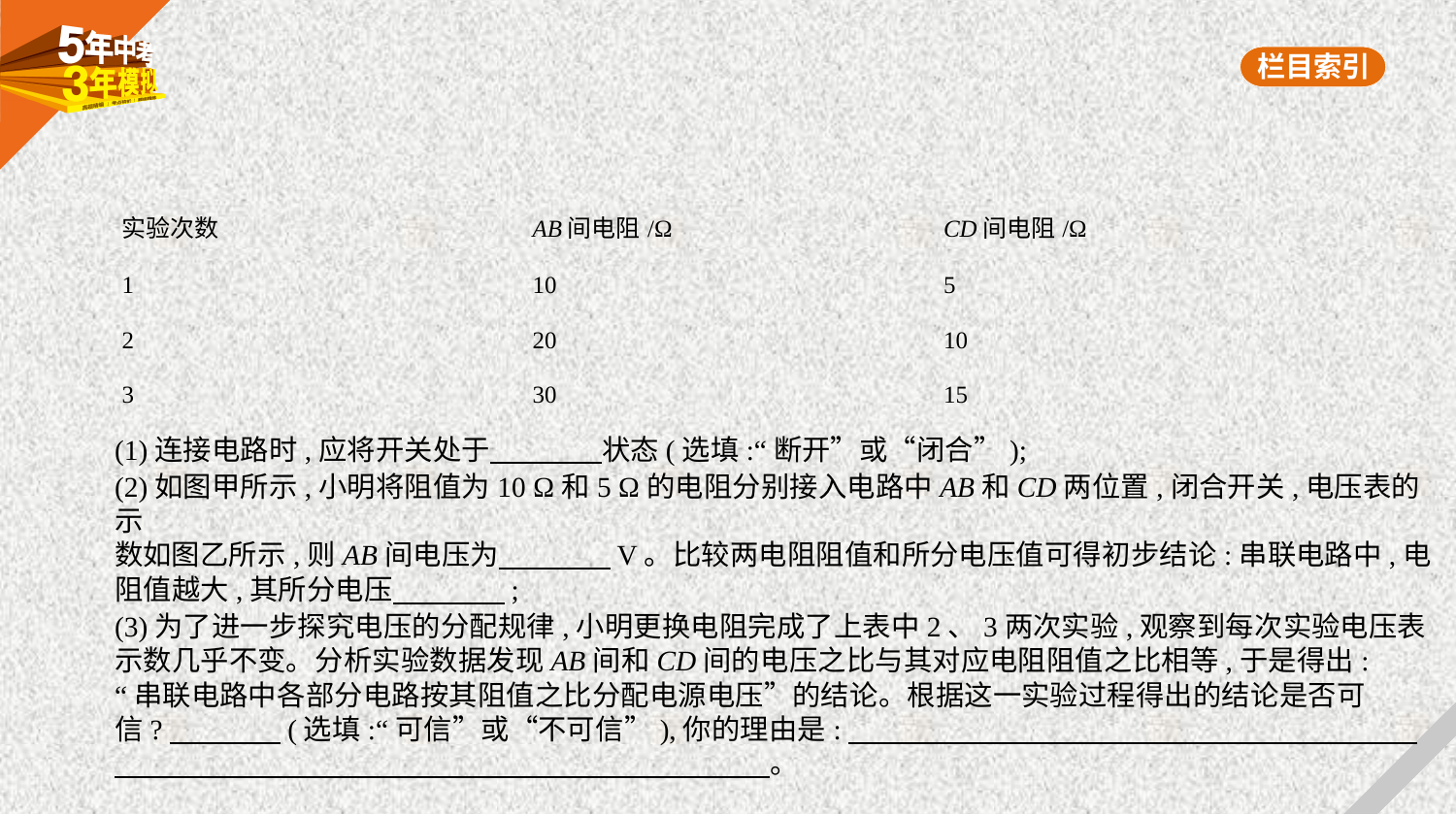

| 实验次数 | AB间电阻/Ω | CD间电阻/Ω |
| --- | --- | --- |
| 1 | 10 | 5 |
| 2 | 20 | 10 |
| 3 | 30 | 15 |
(1)连接电路时,应将开关处于　　　    状态(选填:“断开”或“闭合”);
(2)如图甲所示,小明将阻值为10 Ω和5 Ω的电阻分别接入电路中AB和CD两位置,闭合开关,电压表的示
数如图乙所示,则AB间电压为　　　    V。比较两电阻阻值和所分电压值可得初步结论:串联电路中,电
阻值越大,其所分电压　　　    ;
(3)为了进一步探究电压的分配规律,小明更换电阻完成了上表中2、3两次实验,观察到每次实验电压表
示数几乎不变。分析实验数据发现AB间和CD间的电压之比与其对应电阻阻值之比相等,于是得出:
“串联电路中各部分电路按其阻值之比分配电源电压”的结论。根据这一实验过程得出的结论是否可
信?　　　    (选填:“可信”或“不可信”),你的理由是:　　　　　　　　　　　　　　　　　　　    
　　　　　　　　　　　　　　　　　　　　　　    。